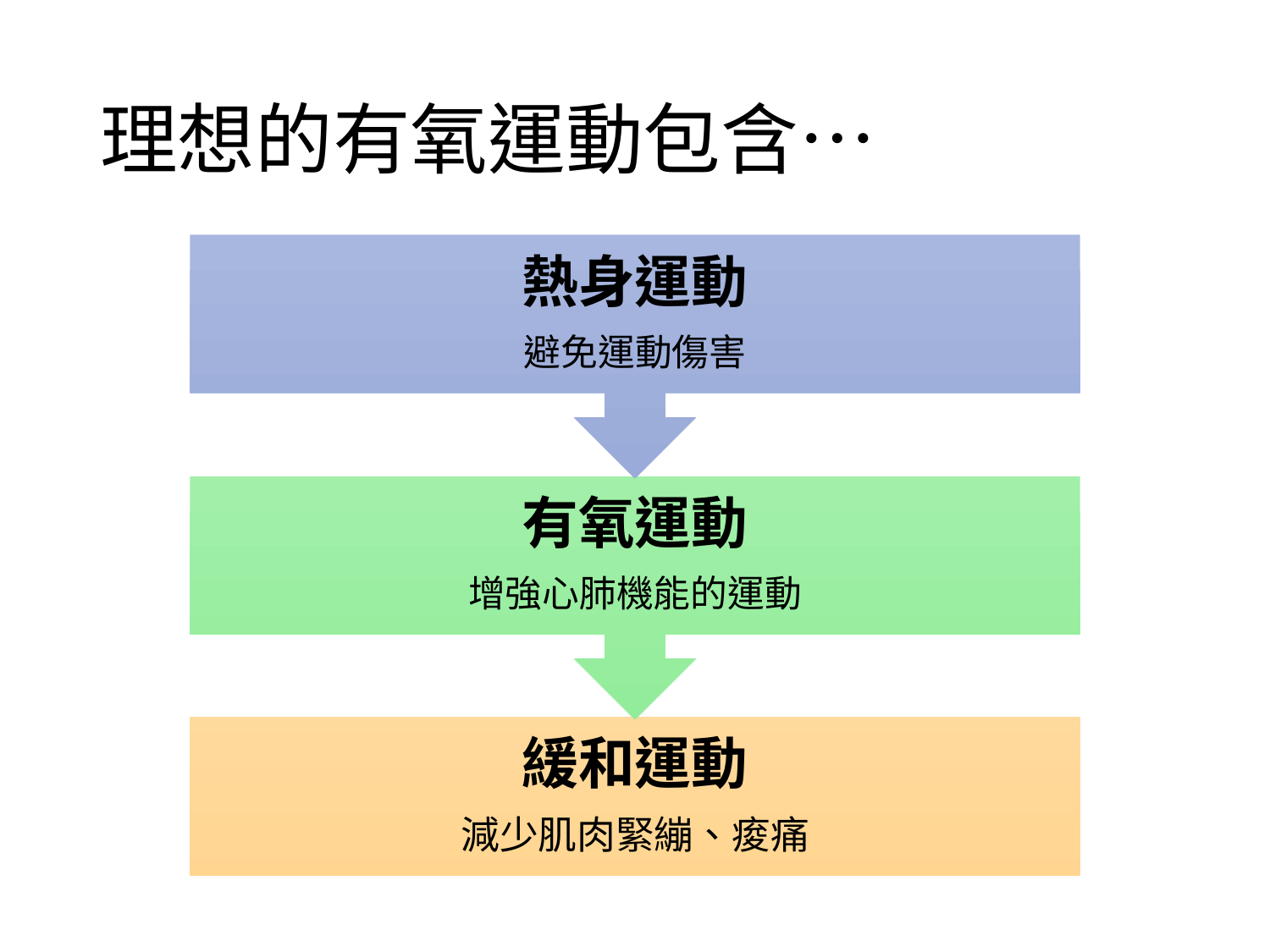

# 理想的有氧運動包含…
緩和運動
減少肌肉緊繃、痠痛
有氧運動
增強心肺機能的運動
熱身運動
避免運動傷害